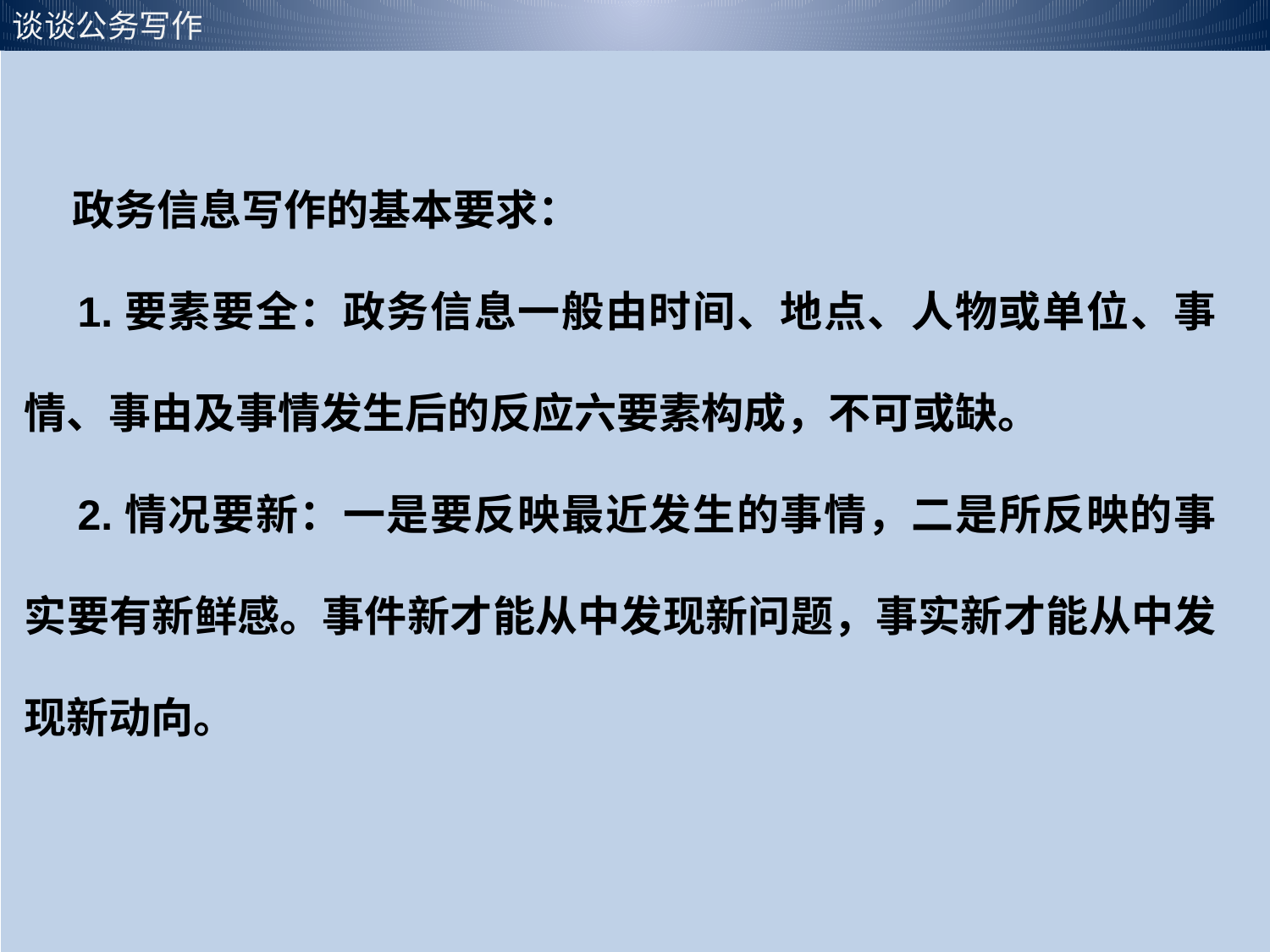

政务信息写作的基本要求：
    1.要素要全：政务信息一般由时间、地点、人物或单位、事情、事由及事情发生后的反应六要素构成，不可或缺。
    2.情况要新：一是要反映最近发生的事情，二是所反映的事实要有新鲜感。事件新才能从中发现新问题，事实新才能从中发现新动向。